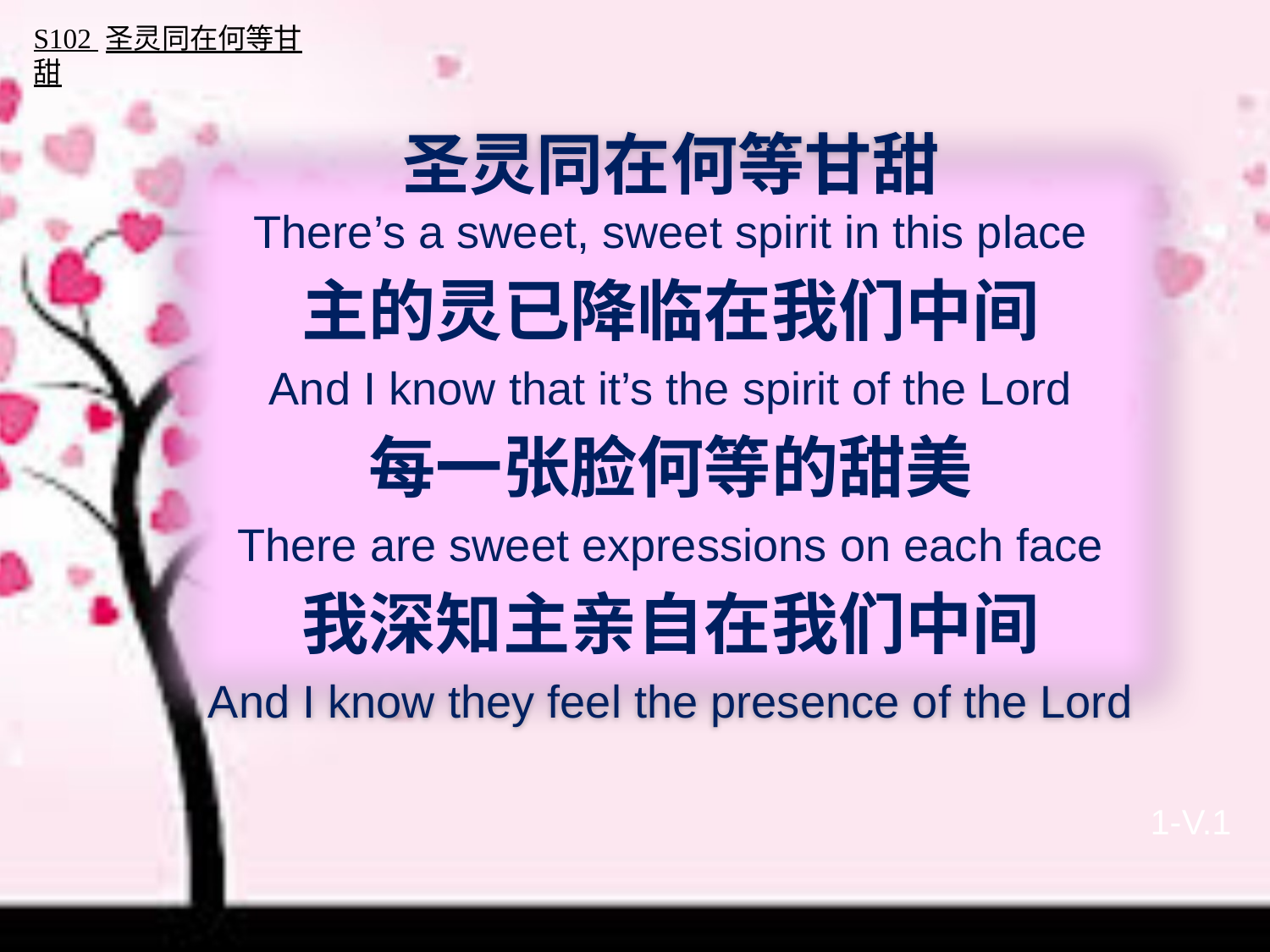

S102 圣灵同在何等甘甜
圣灵同在何等甘甜
There’s a sweet, sweet spirit in this place
主的灵已降临在我们中间
And I know that it’s the spirit of the Lord
每一张脸何等的甜美
There are sweet expressions on each face
我深知主亲自在我们中间
And I know they feel the presence of the Lord
1-V.1